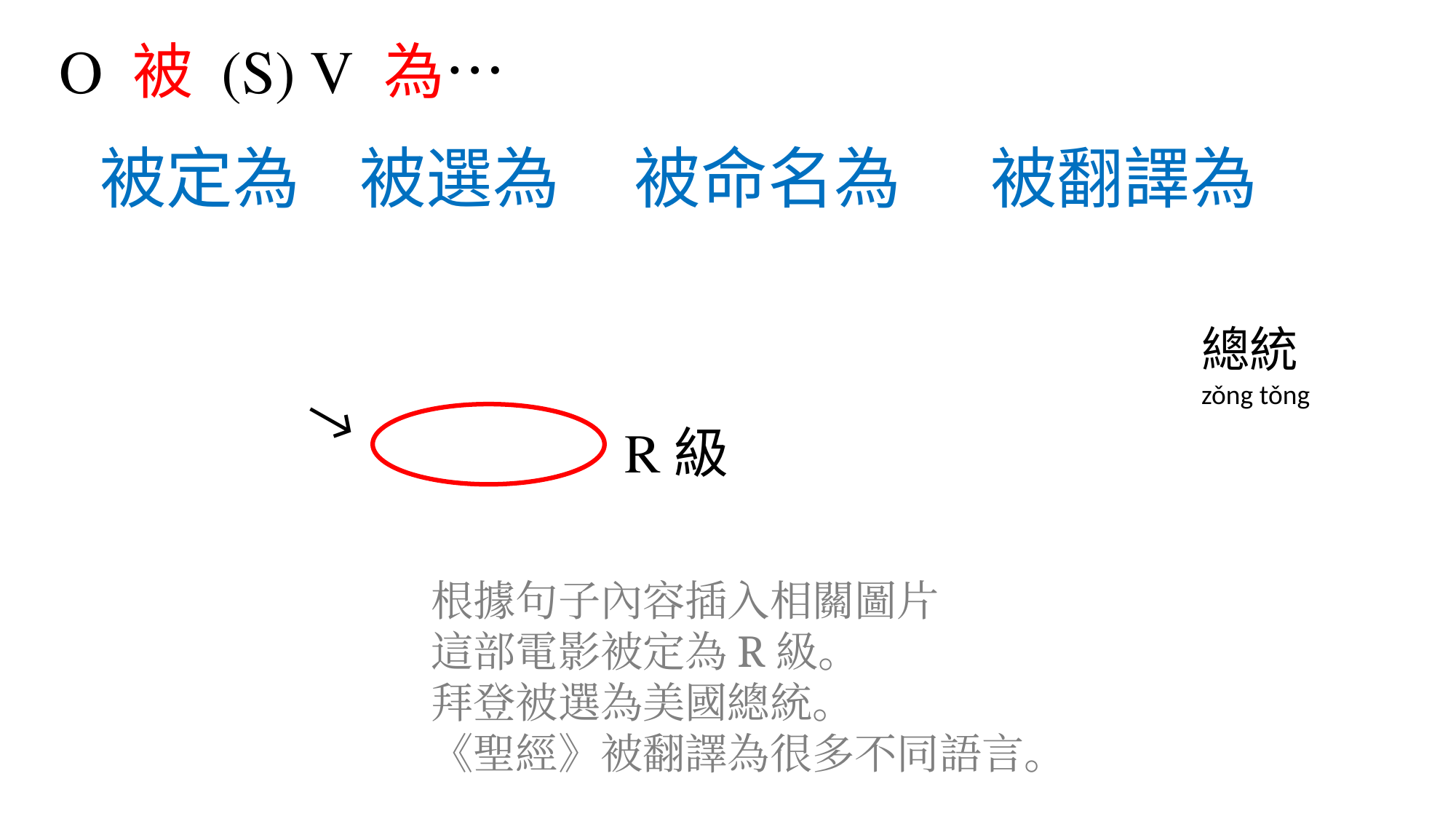

O 被 (S) V 為…
# 被定為    被選為     被命名為      被翻譯為
總統
zǒng tǒng
→

R級
根據句子內容插入相關圖片
這部電影被定為R級。
拜登被選為美國總統。
《聖經》被翻譯為很多不同語言。